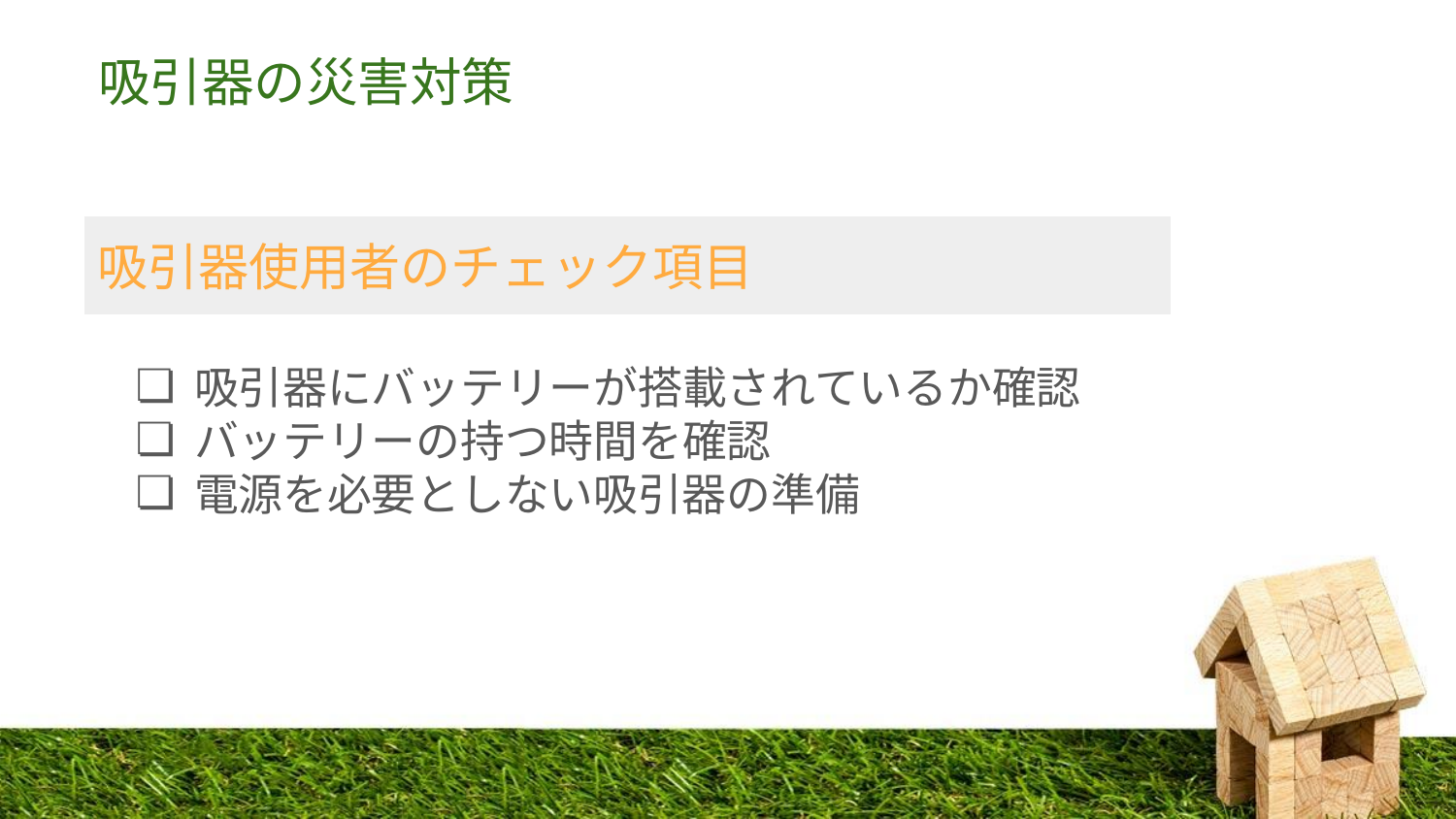

# 吸引器の災害対策
吸引器使用者のチェック項目
吸引器にバッテリーが搭載されているか確認
バッテリーの持つ時間を確認
電源を必要としない吸引器の準備